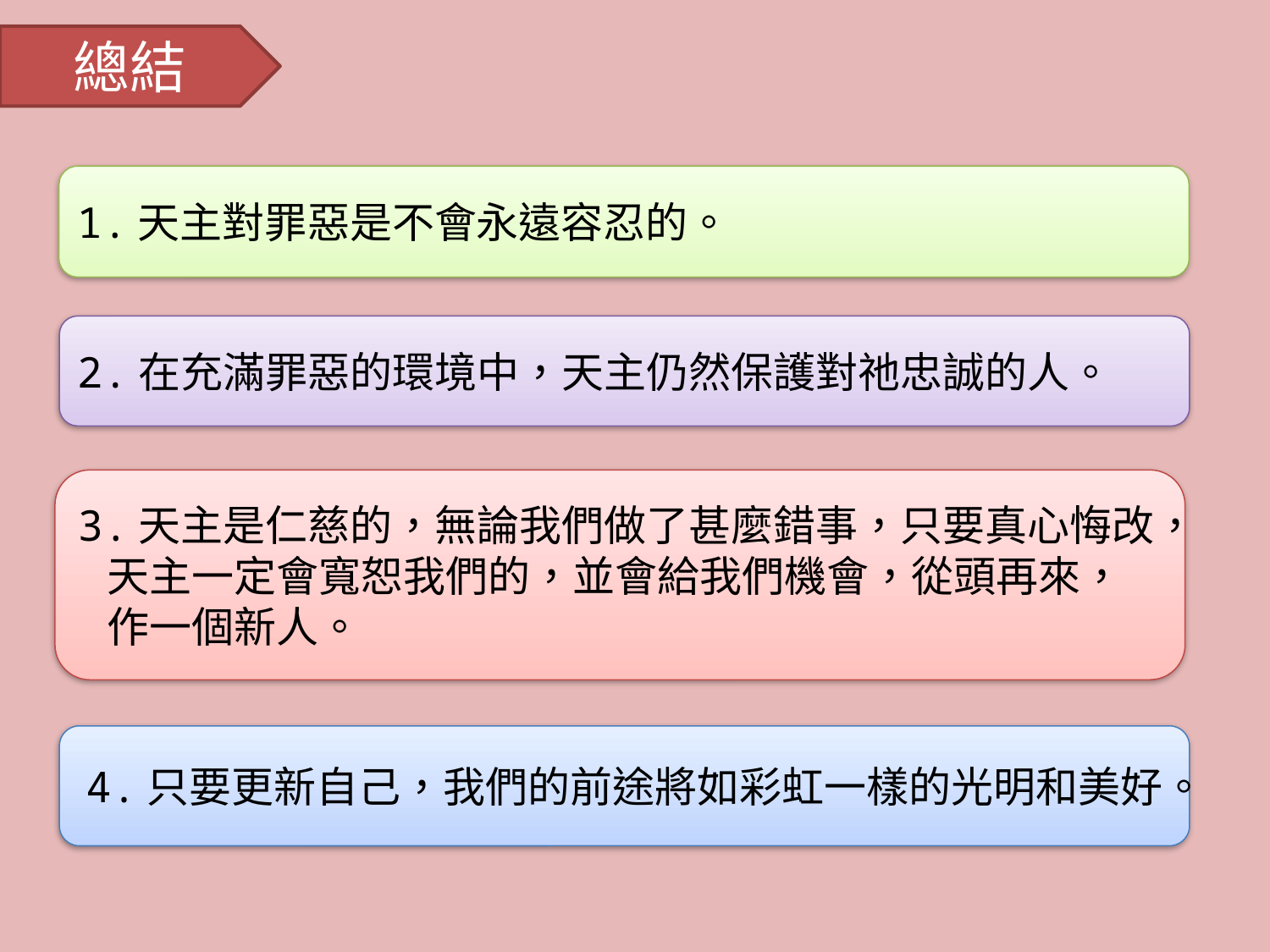

總結
1.天主對罪惡是不會永遠容忍的。
2.在充滿罪惡的環境中，天主仍然保護對祂忠誠的人。
3.天主是仁慈的，無論我們做了甚麼錯事，只要真心悔改，
  天主一定會寬恕我們的，並會給我們機會，從頭再來，
  作一個新人。
4.只要更新自己，我們的前途將如彩虹一樣的光明和美好。